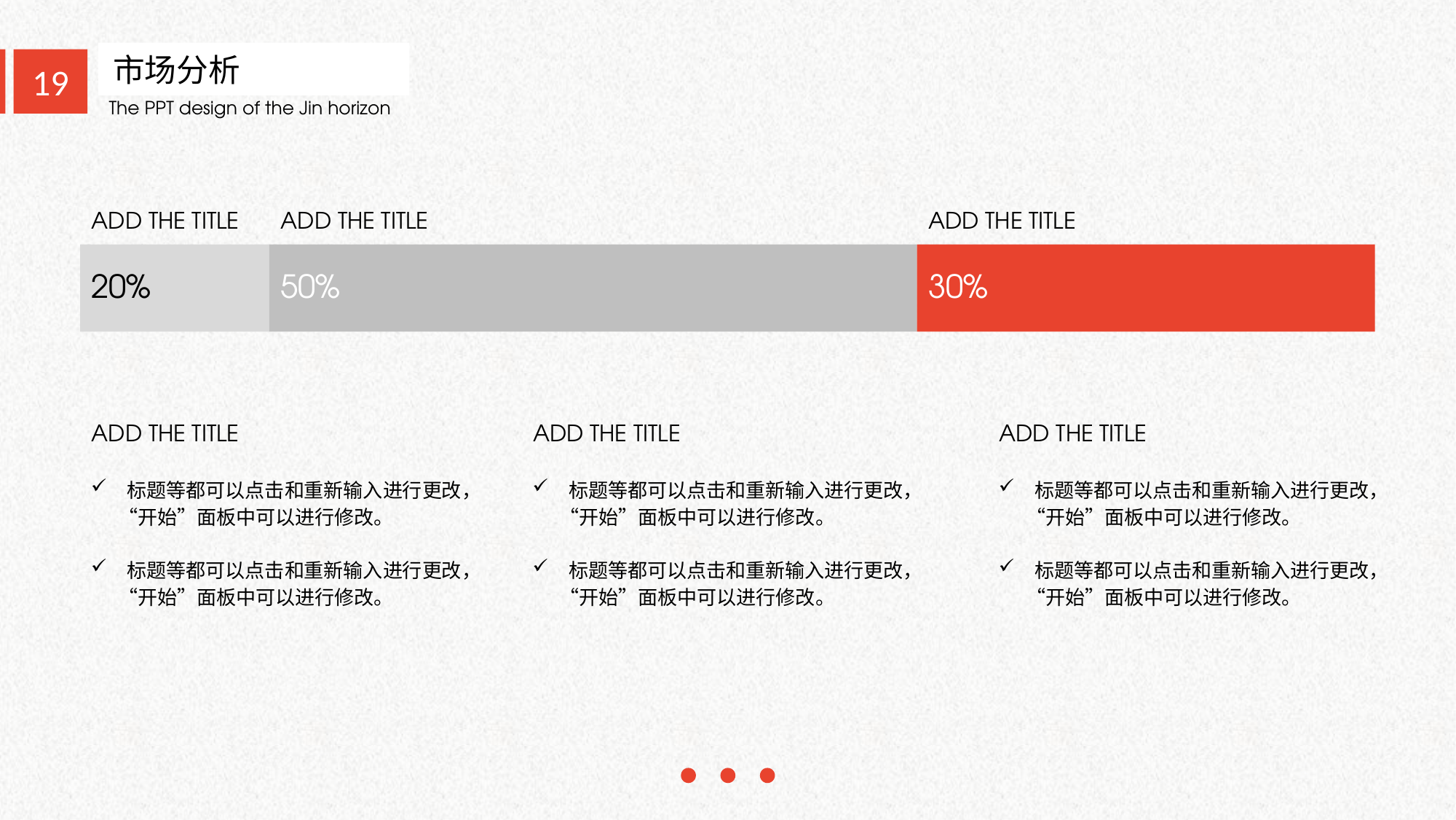

市场分析
ADD THE TITLE

20%
ADD THE TITLE

50%
ADD THE TITLE

30%
ADD THE TITLE
 标题等都可以点击和重新输入进行更改，“开始”面板中可以进行修改。
 标题等都可以点击和重新输入进行更改，“开始”面板中可以进行修改。
ADD THE TITLE
 标题等都可以点击和重新输入进行更改，“开始”面板中可以进行修改。
 标题等都可以点击和重新输入进行更改，“开始”面板中可以进行修改。
ADD THE TITLE
 标题等都可以点击和重新输入进行更改，“开始”面板中可以进行修改。
 标题等都可以点击和重新输入进行更改，“开始”面板中可以进行修改。